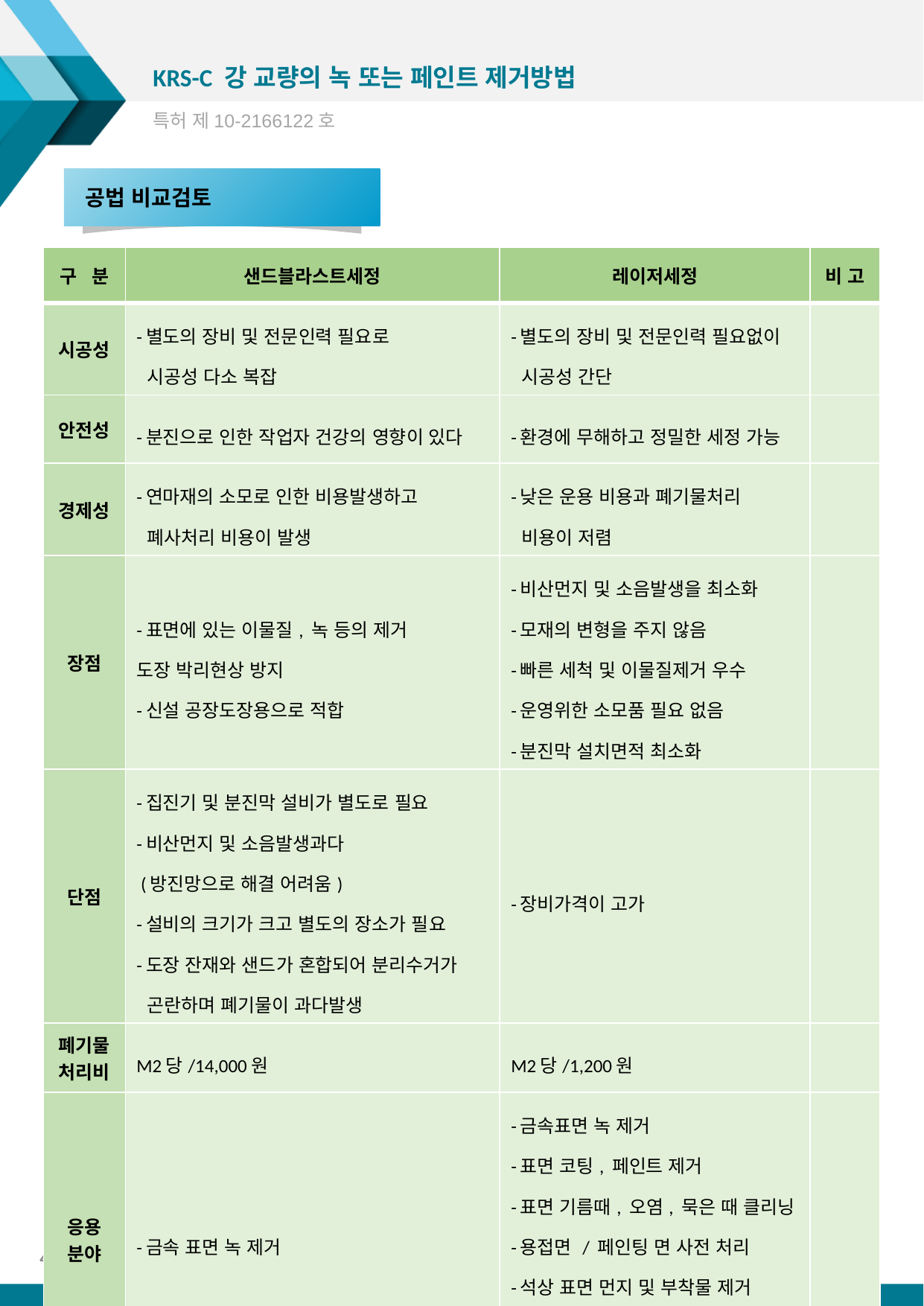

KRS-C 강 교량의 녹 또는 페인트 제거방법
특허 제10-2166122호
 공법 비교검토

| 구 분 | 샌드블라스트세정 | 레이저세정 | 비 고 |
| --- | --- | --- | --- |
| 시공성 | -별도의 장비 및 전문인력 필요로 시공성 다소 복잡 | -별도의 장비 및 전문인력 필요없이 시공성 간단 |  |
| 안전성 | -분진으로 인한 작업자 건강의 영향이 있다 | -환경에 무해하고 정밀한 세정 가능 |  |
| 경제성 | -연마재의 소모로 인한 비용발생하고 폐사처리 비용이 발생 | -낮은 운용 비용과 폐기물처리 비용이 저렴 |  |
| 장점 | -표면에 있는 이물질, 녹 등의 제거 도장 박리현상 방지 -신설 공장도장용으로 적합 | -비산먼지 및 소음발생을 최소화 -모재의 변형을 주지 않음 -빠른 세척 및 이물질제거 우수 -운영위한 소모품 필요 없음 -분진막 설치면적 최소화 |  |
| 단점 | -집진기 및 분진막 설비가 별도로 필요 -비산먼지 및 소음발생과다 (방진망으로 해결 어려움) -설비의 크기가 크고 별도의 장소가 필요 -도장 잔재와 샌드가 혼합되어 분리수거가 곤란하며 폐기물이 과다발생 | -장비가격이 고가 |  |
| 폐기물 처리비 | M2당/14,000원 | M2당/1,200원 |  |
| 응용 분야 | -금속 표면 녹 제거 | -금속표면 녹 제거 -표면 코팅, 페인트 제거 -표면 기름때, 오염, 묵은 때 클리닝 -용접면 / 페인팅 면 사전 처리 -석상 표면 먼지 및 부착물 제거 -고무금형 잔류물 제거 -대리석 클리닝 |  |